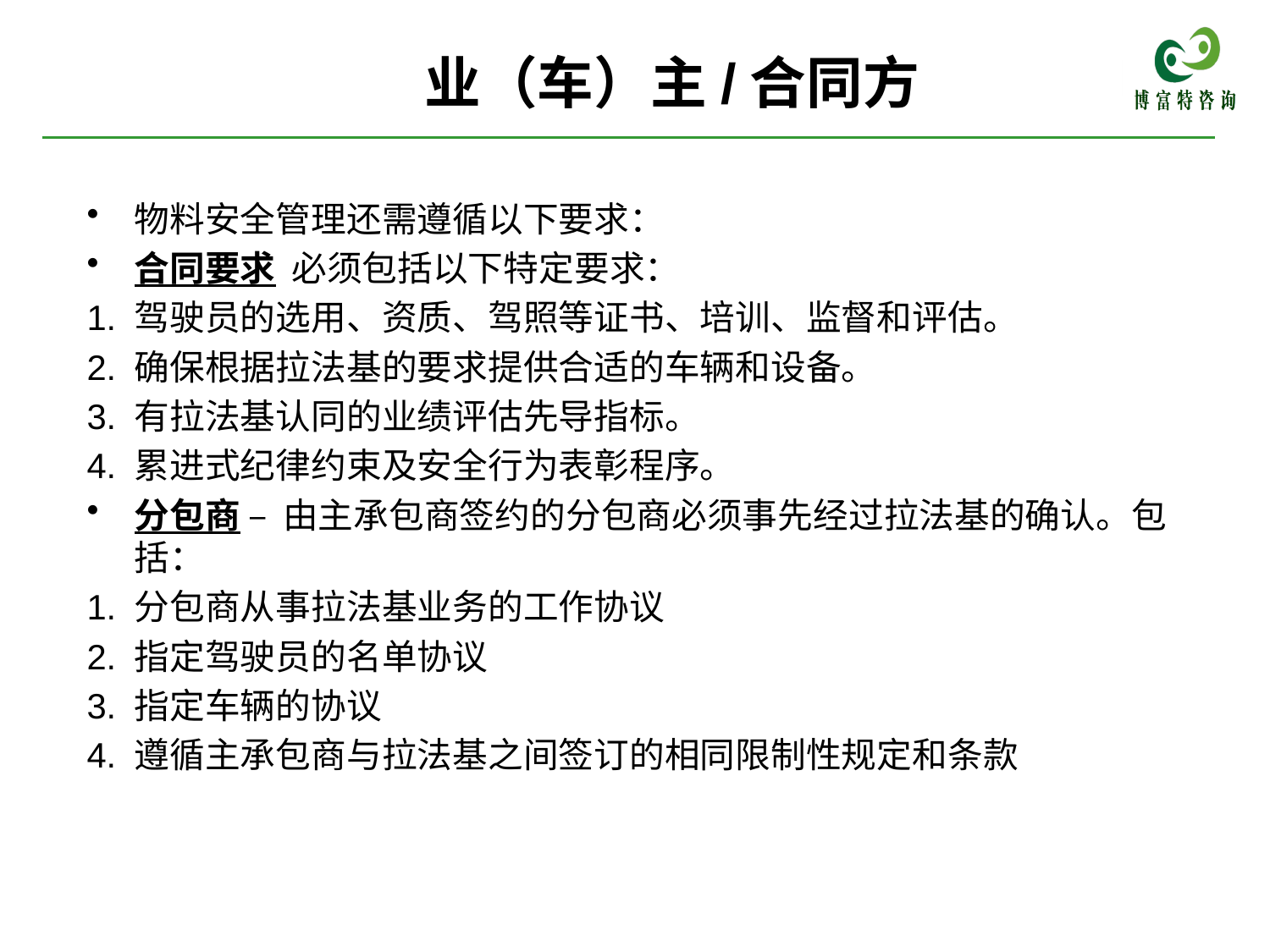

# 业（车）主/合同方
物料安全管理还需遵循以下要求：
合同要求  必须包括以下特定要求：
驾驶员的选用、资质、驾照等证书、培训、监督和评估。
确保根据拉法基的要求提供合适的车辆和设备。
有拉法基认同的业绩评估先导指标。
累进式纪律约束及安全行为表彰程序。
分包商 –  由主承包商签约的分包商必须事先经过拉法基的确认。包括：
分包商从事拉法基业务的工作协议
指定驾驶员的名单协议
指定车辆的协议
遵循主承包商与拉法基之间签订的相同限制性规定和条款

6